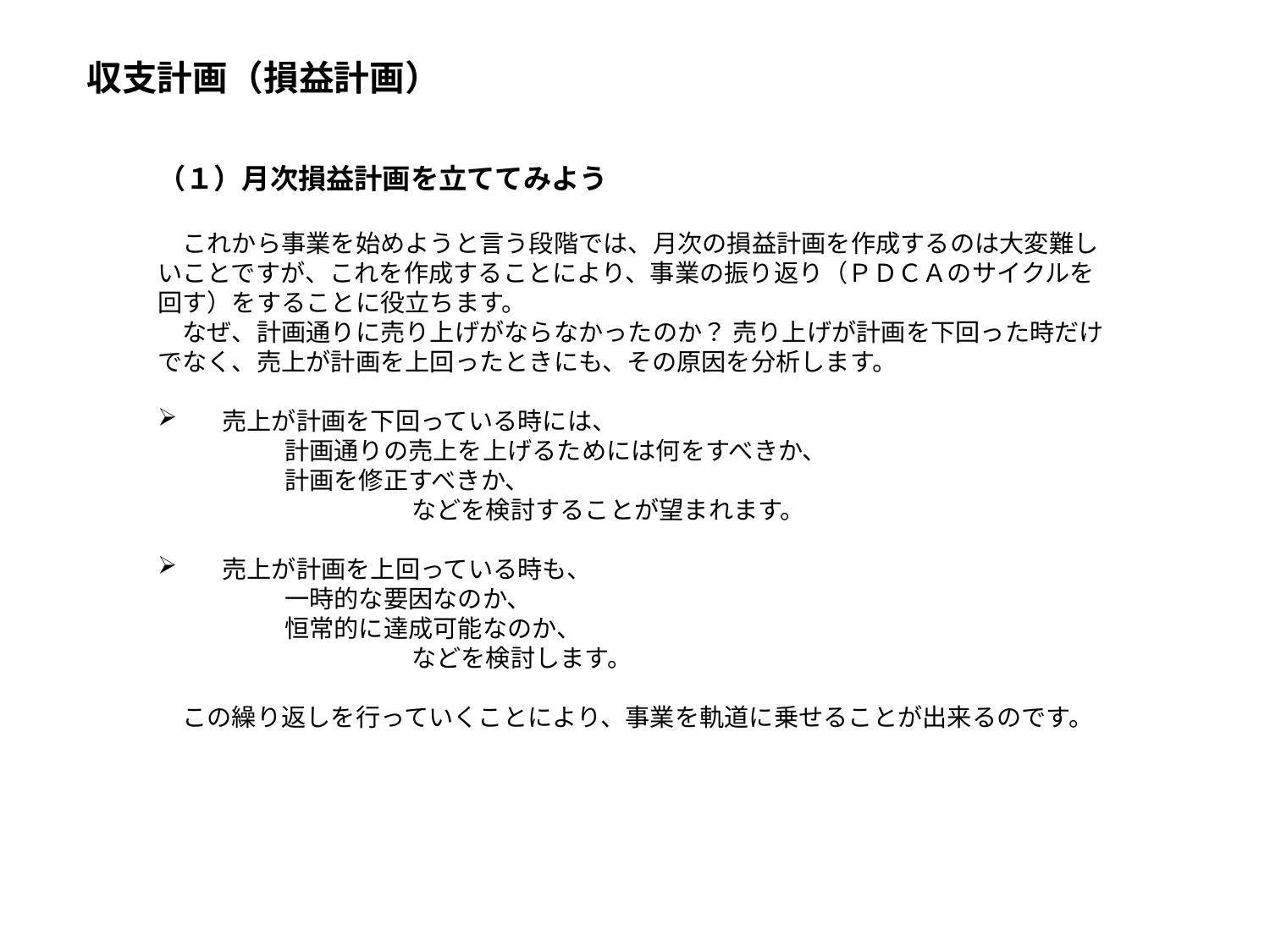

収支計画（損益計画）
（１）月次損益計画を立ててみよう

　これから事業を始めようと言う段階では、月次の損益計画を作成するのは大変難しいことですが、これを作成することにより、事業の振り返り（ＰＤＣＡのサイクルを回す）をすることに役立ちます。
　なぜ、計画通りに売り上げがならなかったのか？ 売り上げが計画を下回った時だけでなく、売上が計画を上回ったときにも、その原因を分析します。

　売上が計画を下回っている時には、
	計画通りの売上を上げるためには何をすべきか、
	計画を修正すべきか、
		などを検討することが望まれます。

　売上が計画を上回っている時も、
	一時的な要因なのか、
	恒常的に達成可能なのか、
		などを検討します。

　この繰り返しを行っていくことにより、事業を軌道に乗せることが出来るのです。